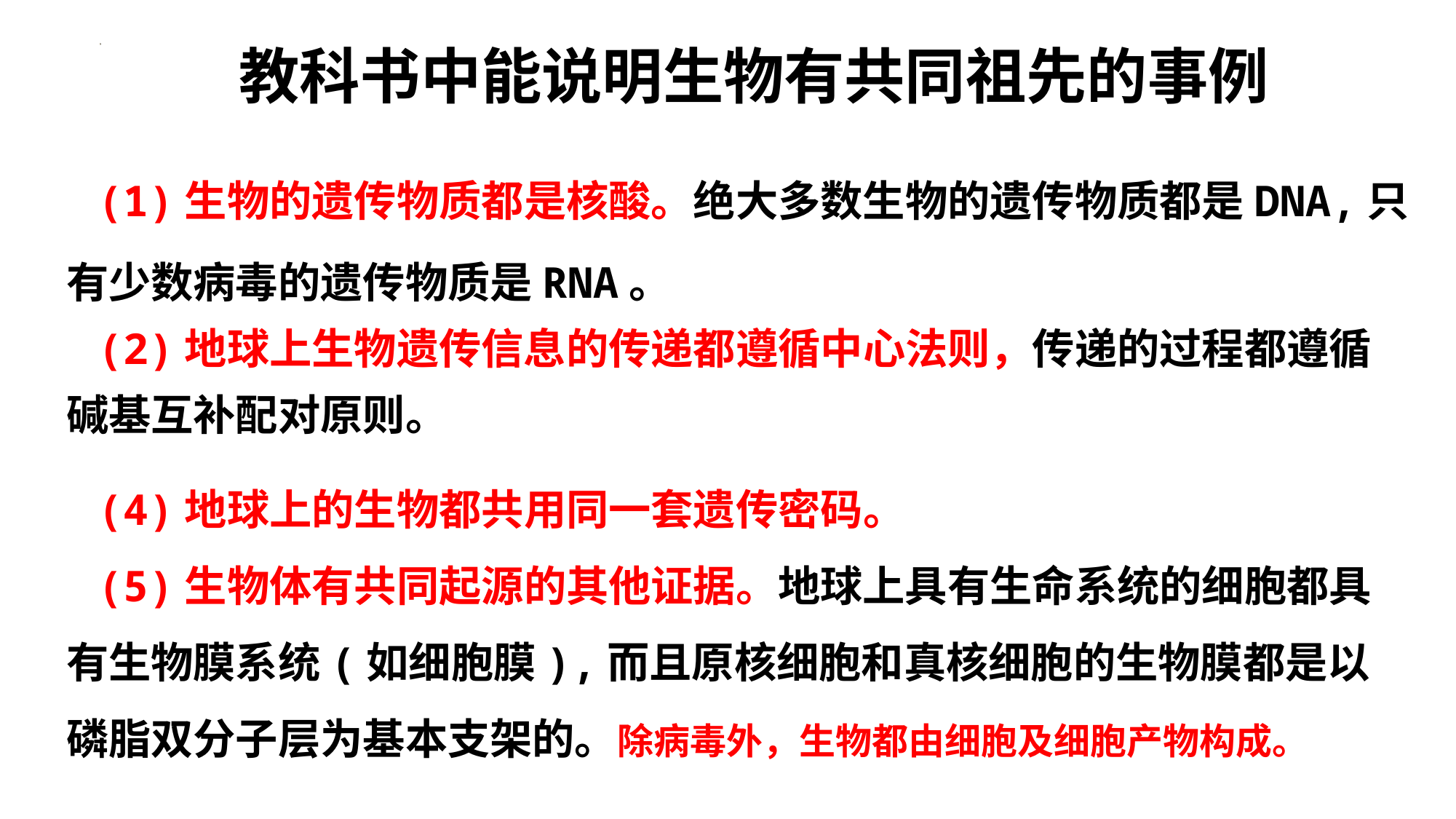

教科书中能说明生物有共同祖先的事例

(1)生物的遗传物质都是核酸。绝大多数生物的遗传物质都是DNA,只有少数病毒的遗传物质是RNA。
(2)地球上生物遗传信息的传递都遵循中心法则，传递的过程都遵循碱基互补配对原则。

(4)地球上的生物都共用同一套遗传密码。
(5)生物体有共同起源的其他证据。地球上具有生命系统的细胞都具有生物膜系统(如细胞膜),而且原核细胞和真核细胞的生物膜都是以磷脂双分子层为基本支架的。除病毒外，生物都由细胞及细胞产物构成。